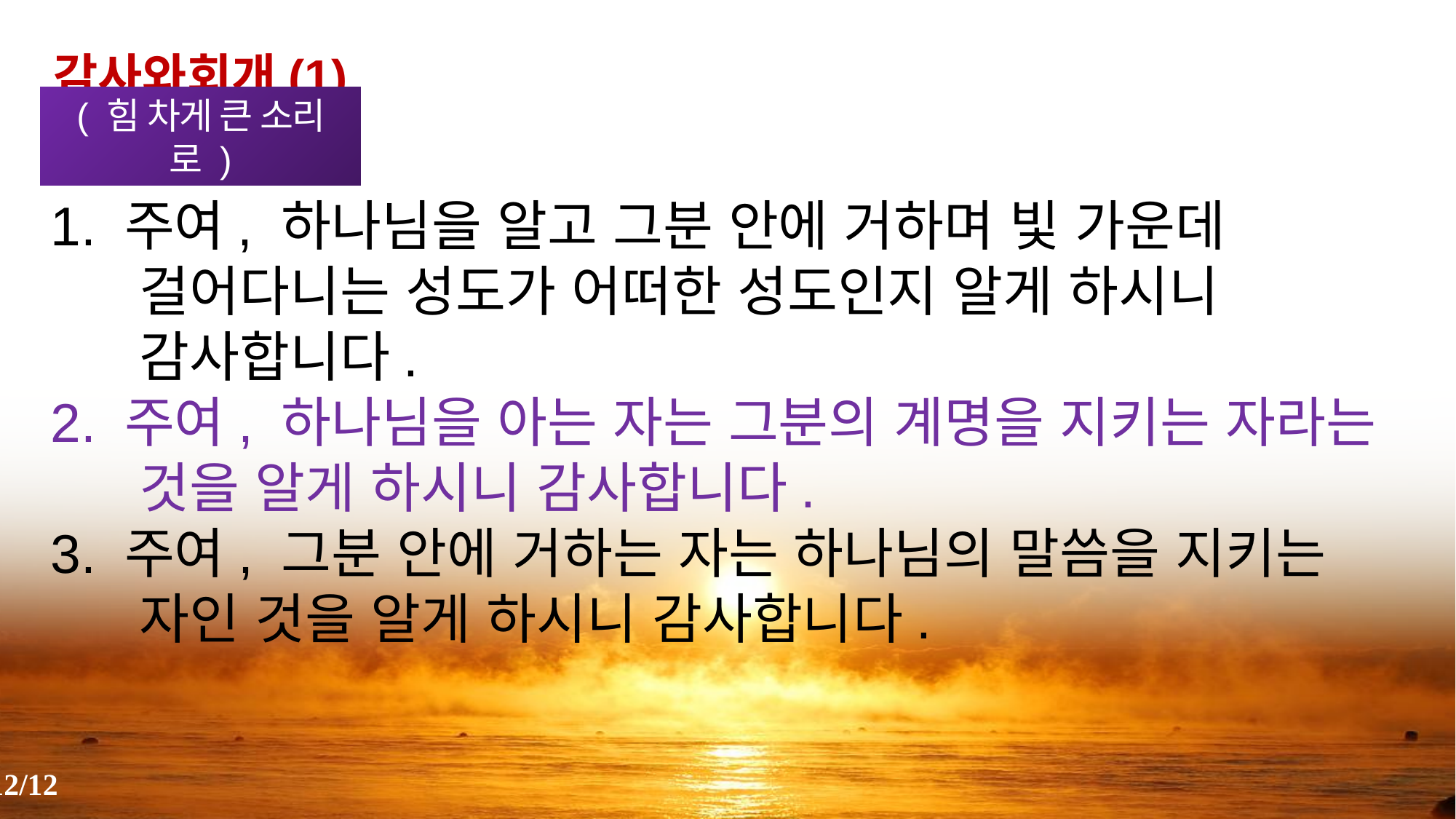

감사와회개(1)

( 힘 차게 큰 소리로 )
1. 주여, 하나님을 알고 그분 안에 거하며 빛 가운데 걸어다니는 성도가 어떠한 성도인지 알게 하시니 감사합니다.
2. 주여, 하나님을 아는 자는 그분의 계명을 지키는 자라는 것을 알게 하시니 감사합니다.
3. 주여, 그분 안에 거하는 자는 하나님의 말씀을 지키는 자인 것을 알게 하시니 감사합니다.